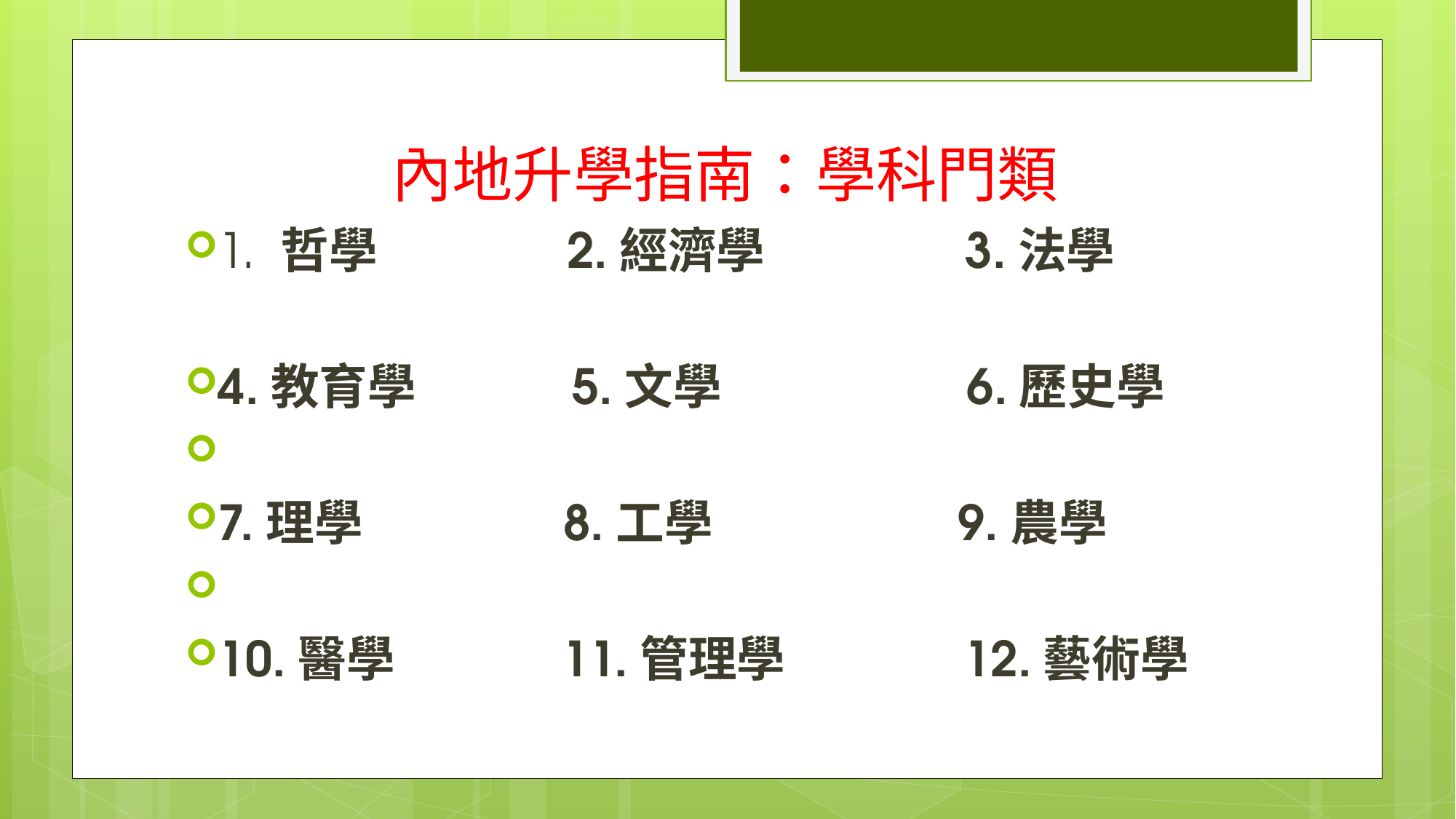

# 內地升學指南：學科門類
1. 哲學                2.經濟學                 3.法學

4.教育學             5.文學                     6.歷史學

7.理學                 8.工學                     9.農學

10.醫學              11.管理學               12.藝術學